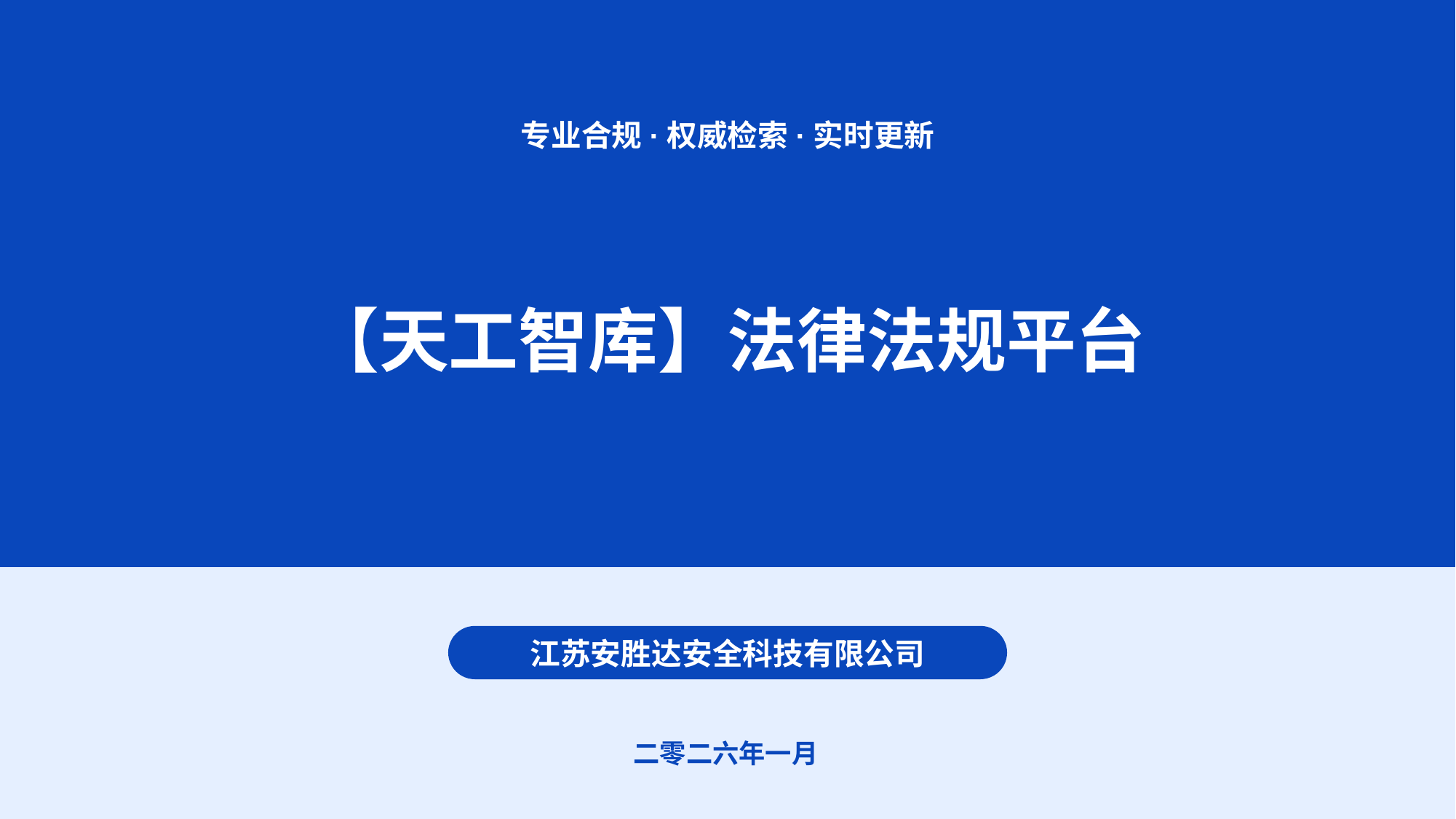

专业合规·权威检索·实时更新

【天工智库】法律法规平台
江苏安胜达安全科技有限公司
二零二六年一月